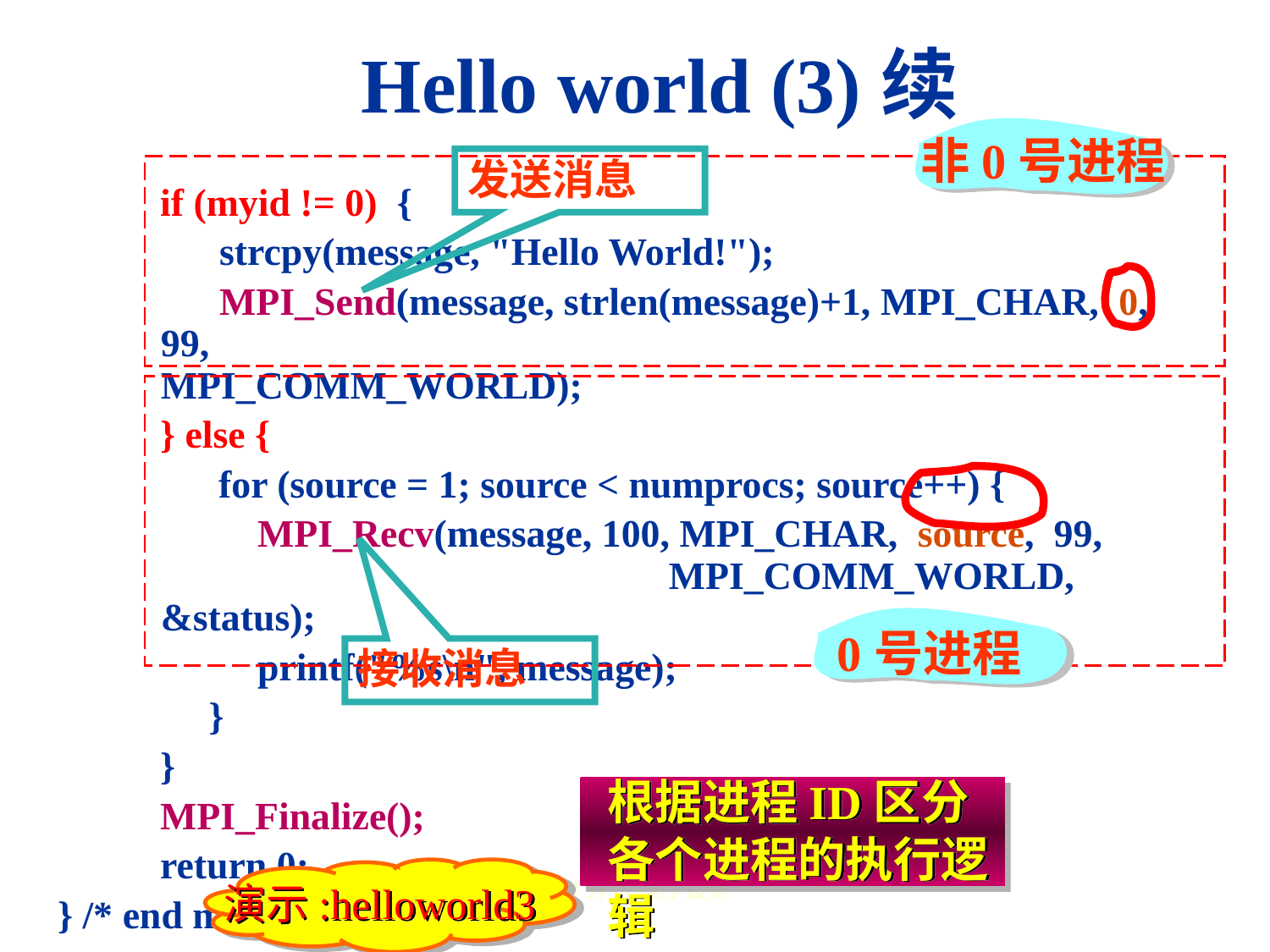

Hello world (3)续

 非0号进程

发送消息

    if (myid != 0)  {
 	      strcpy(message, "Hello World!");
 	      MPI_Send(message, strlen(message)+1, MPI_CHAR,  0,  99, 					MPI_COMM_WORLD);
    } else {
          for (source = 1; source < numprocs; source++) {
              MPI_Recv(message, 100, MPI_CHAR,  source,  99, 					MPI_COMM_WORLD,  &status);
              printf("%s\n", message);
         }
    }
    MPI_Finalize();
    return 0;
} /* end main */

0号进程

接收消息

根据进程ID区分各个进程的执行逻辑

演示:helloworld3
MPI并行程序设计